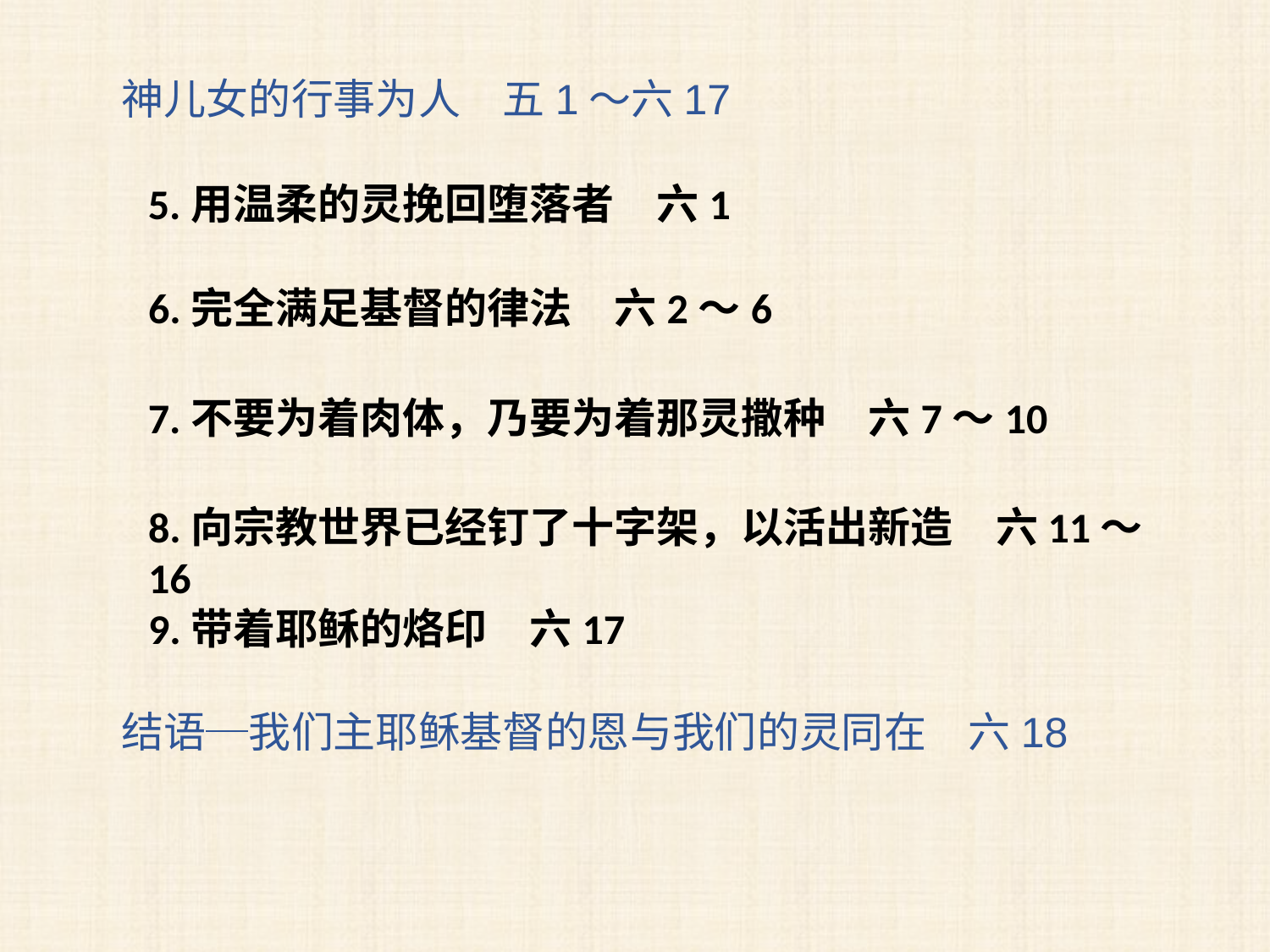

神儿女的行事为人　五1～六17
5.用温柔的灵挽回堕落者　六1
6.完全满足基督的律法　六2～6
7.不要为着肉体，乃要为着那灵撒种　六7～10
8.向宗教世界已经钉了十字架，以活出新造　六11～16
9.带着耶稣的烙印　六17
结语─我们主耶稣基督的恩与我们的灵同在　六18